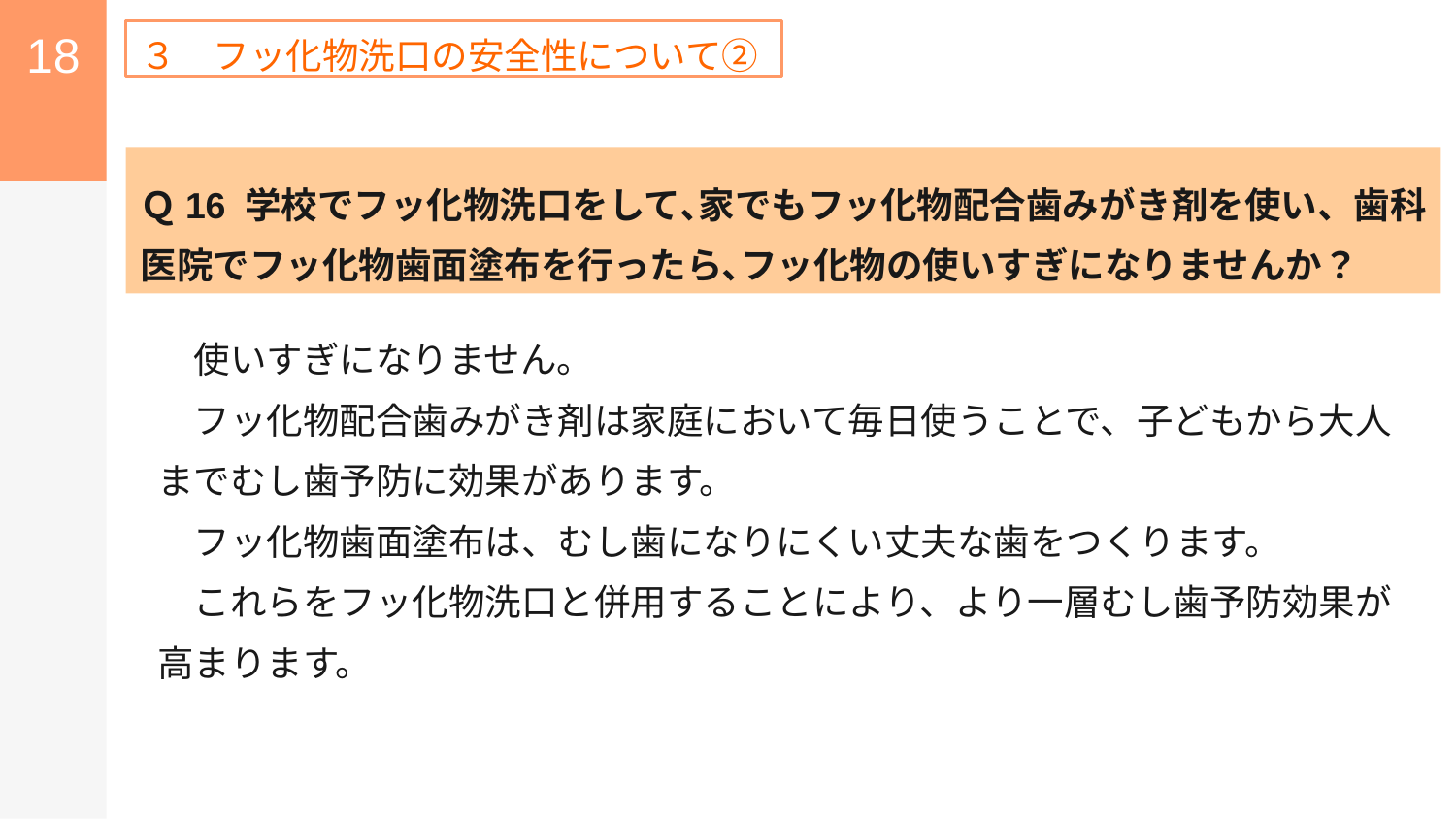

18
３　フッ化物洗口の安全性について②
Ｑ16 学校でフッ化物洗口をして､家でもフッ化物配合歯みがき剤を使い、歯科医院でフッ化物歯面塗布を行ったら､フッ化物の使いすぎになりませんか？
　　使いすぎになりません。
　　フッ化物配合歯みがき剤は家庭において毎日使うことで、子どもから大人
　までむし歯予防に効果があります。
　　フッ化物歯面塗布は、むし歯になりにくい丈夫な歯をつくります。
　　これらをフッ化物洗口と併用することにより、より一層むし歯予防効果が
　高まります。